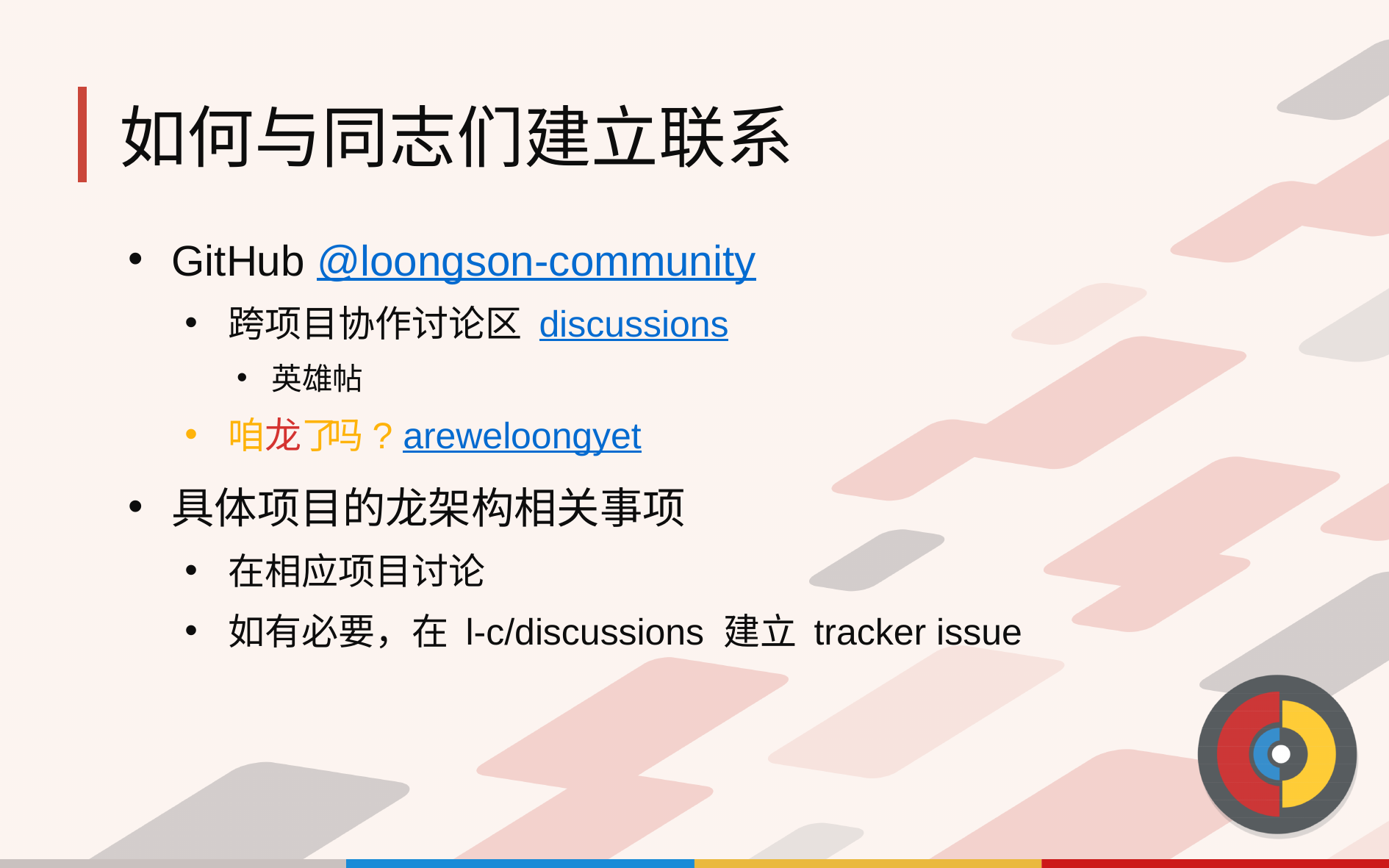

# 如何与同志们建立联系
GitHub @loongson-community
跨项目协作讨论区 discussions
英雄帖
咱龙了吗? areweloongyet
具体项目的龙架构相关事项
在相应项目讨论
如有必要，在 l-c/discussions 建立 tracker issue